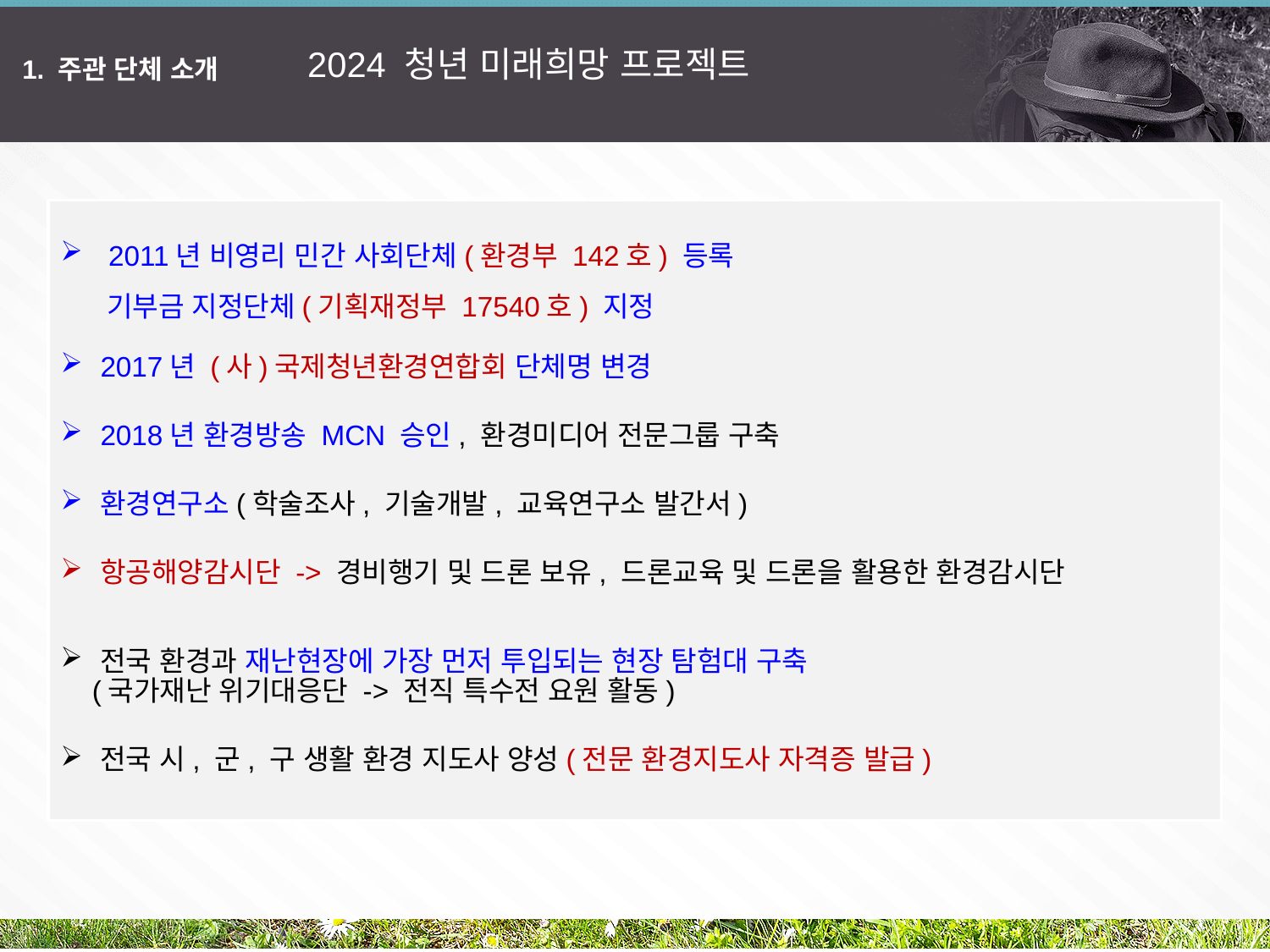

2024 청년 미래희망 프로젝트
1. 주관 단체 소개

2011년 비영리 민간 사회단체(환경부 142호) 등록
     기부금 지정단체(기획재정부 17540호) 지정

2017년 (사)국제청년환경연합회 단체명 변경

2018년 환경방송 MCN 승인, 환경미디어 전문그룹 구축

환경연구소(학술조사, 기술개발, 교육연구소 발간서)

항공해양감시단 -> 경비행기 및 드론 보유, 드론교육 및 드론을 활용한 환경감시단

전국 환경과 재난현장에 가장 먼저 투입되는 현장 탐험대 구축
    (국가재난 위기대응단 -> 전직 특수전 요원 활동)

전국 시, 군, 구 생활 환경 지도사 양성(전문 환경지도사 자격증 발급)